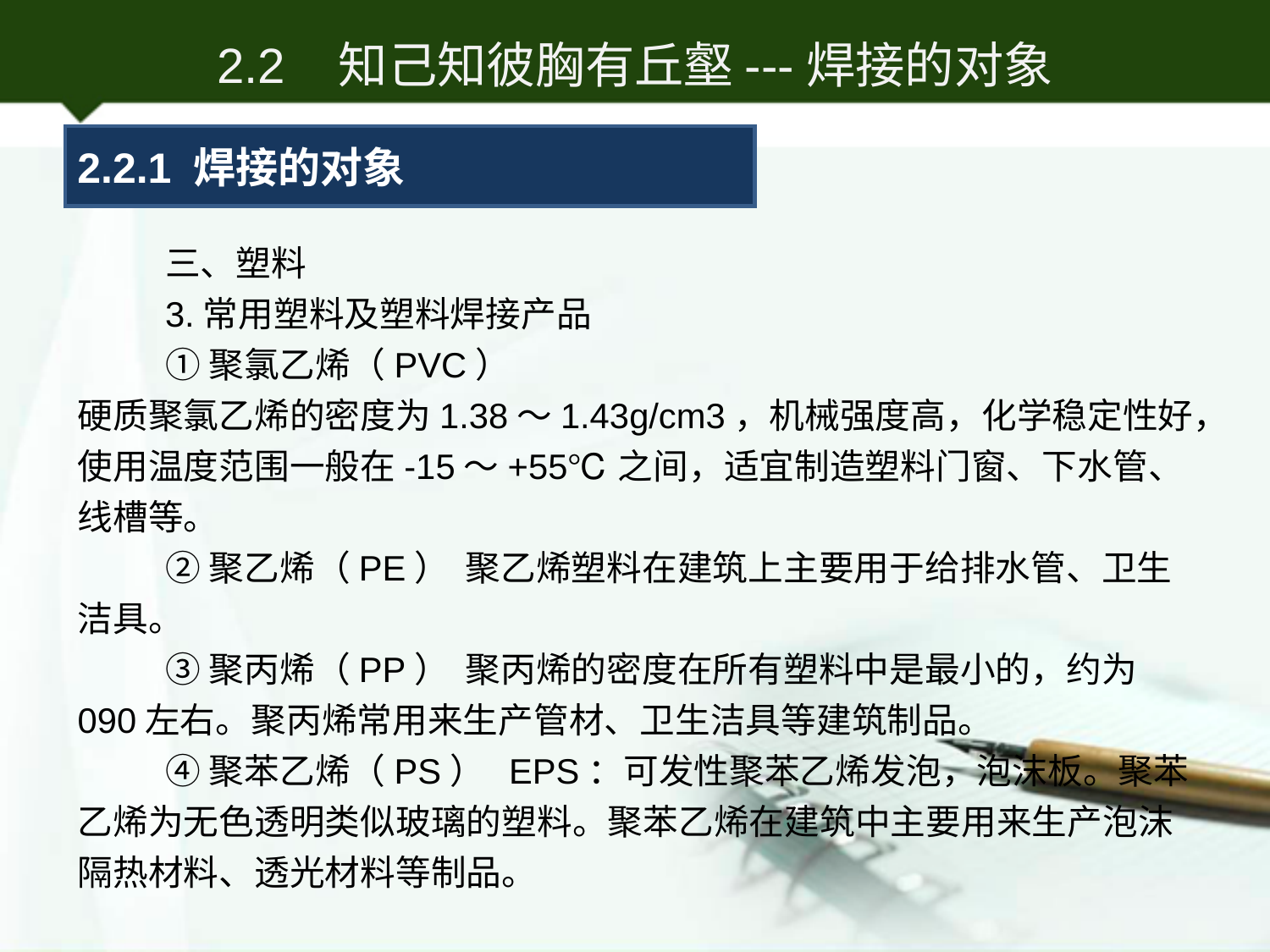

2.2   知己知彼胸有丘壑---焊接的对象
2.2.1 焊接的对象
三、塑料
3.常用塑料及塑料焊接产品
①聚氯乙烯（PVC）  硬质聚氯乙烯的密度为1.38～1.43g/cm3，机械强度高，化学稳定性好，使用温度范围一般在-15～+55℃之间，适宜制造塑料门窗、下水管、线槽等。
②聚乙烯（PE）  聚乙烯塑料在建筑上主要用于给排水管、卫生洁具。
③聚丙烯（PP）  聚丙烯的密度在所有塑料中是最小的，约为090左右。聚丙烯常用来生产管材、卫生洁具等建筑制品。
④聚苯乙烯（PS）  EPS：可发性聚苯乙烯发泡，泡沫板。聚苯乙烯为无色透明类似玻璃的塑料。聚苯乙烯在建筑中主要用来生产泡沫隔热材料、透光材料等制品。